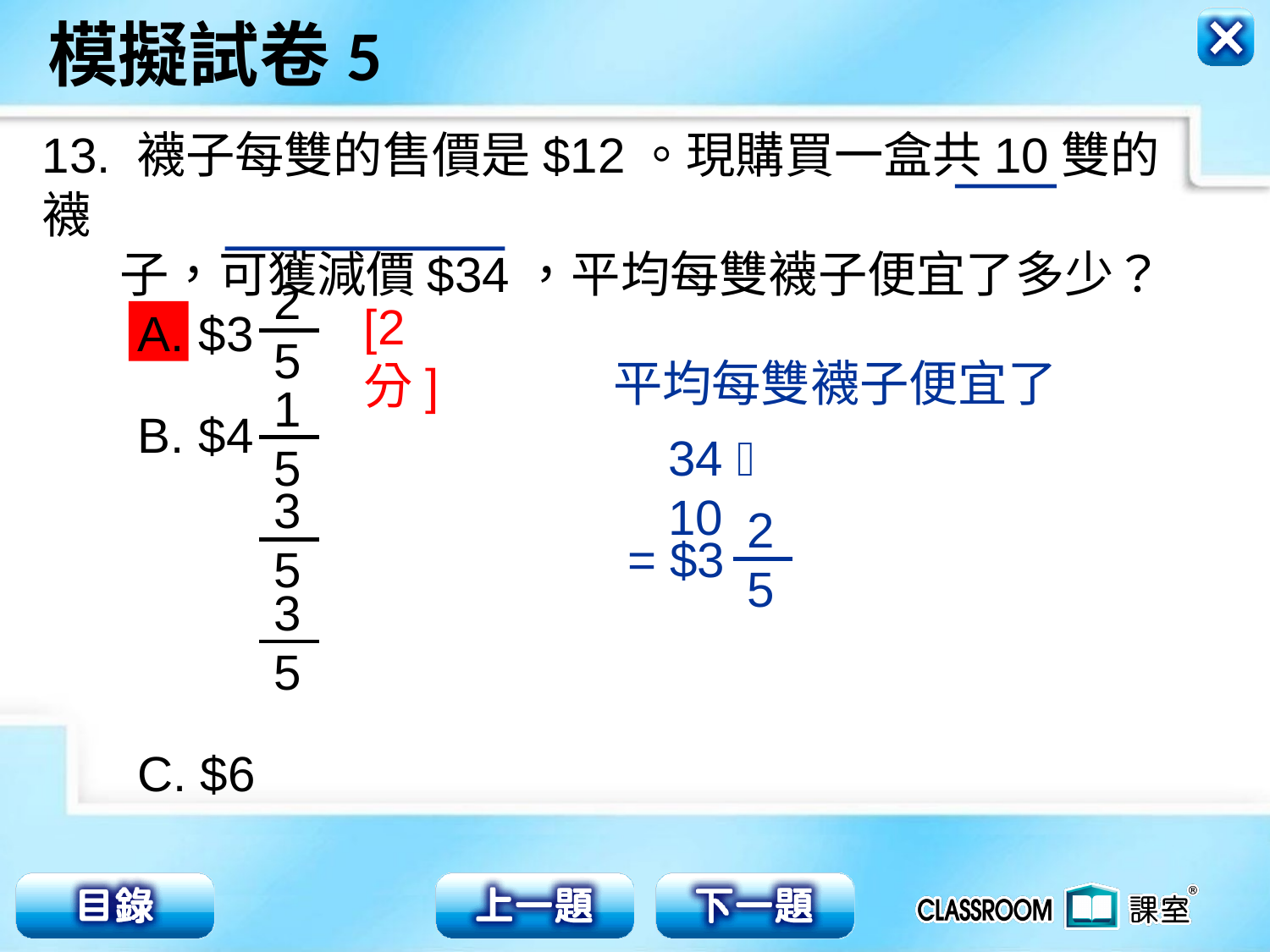

13. 襪子每雙的售價是$12。現購買一盒共10雙的襪
      子，可獲減價$34，平均每雙襪子便宜了多少？

2
5
[2分]
 $3
 $4
C. $6
D. $8

平均每雙襪子便宜了
1
5
34 ÷ 10
3
5
2
5
= $3
3
5